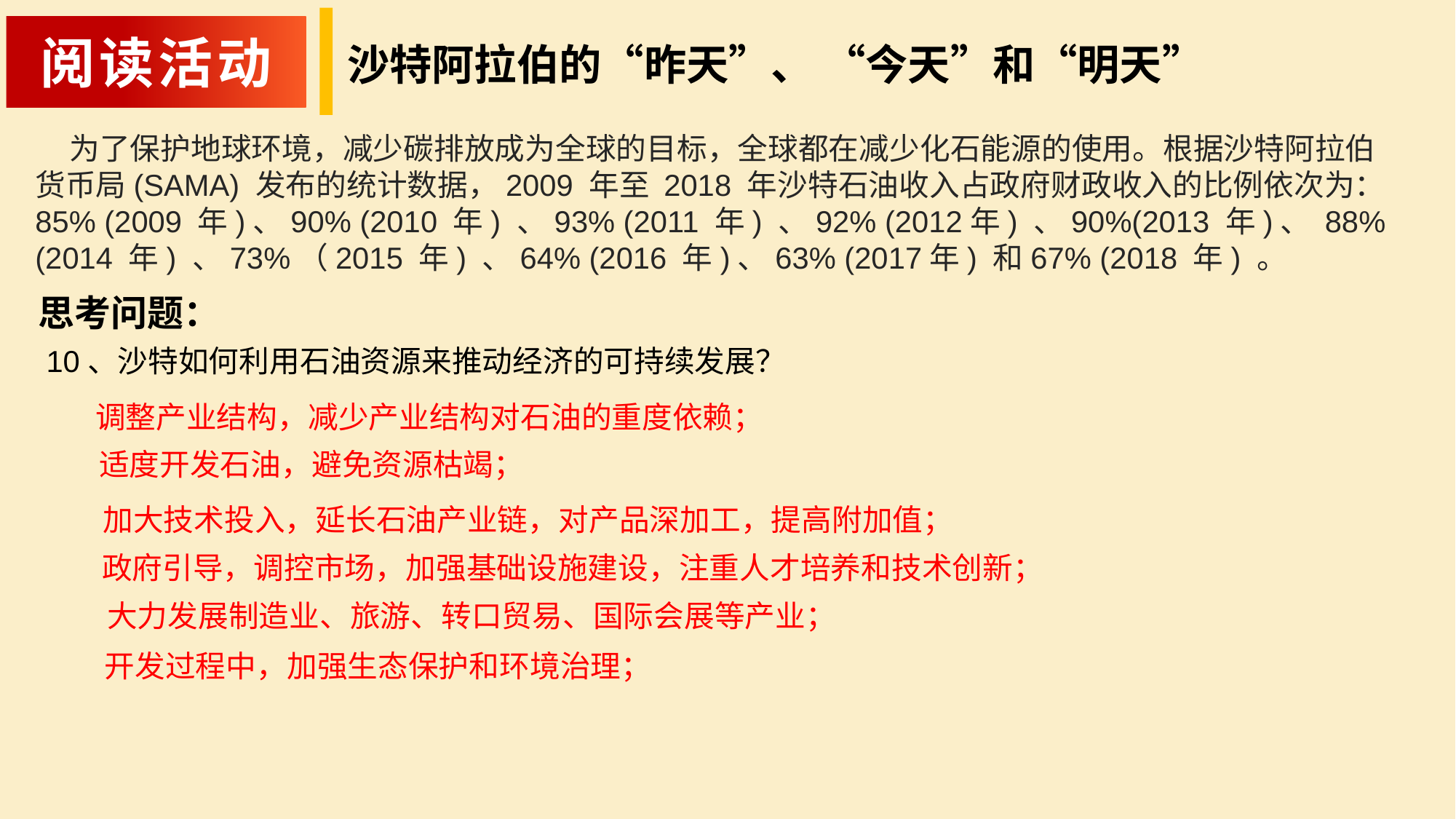

沙特阿拉伯的“昨天”、 “今天”和“明天”

阅读活动
    为了保护地球环境，减少碳排放成为全球的目标，全球都在减少化石能源的使用。根据沙特阿拉伯货币局(SAMA) 发布的统计数据，2009 年至 2018 年沙特石油收入占政府财政收入的比例依次为：85% (2009 年)、90% (2010 年) 、93% (2011 年) 、92% (2012年) 、90%(2013 年)、 88% (2014 年) 、73%（2015 年) 、64% (2016 年)、63% (2017年) 和67% (2018 年) 。
思考问题：
10、沙特如何利用石油资源来推动经济的可持续发展？
调整产业结构，减少产业结构对石油的重度依赖；
适度开发石油，避免资源枯竭；
加大技术投入，延长石油产业链，对产品深加工，提高附加值；
政府引导，调控市场，加强基础设施建设，注重人才培养和技术创新；
大力发展制造业、旅游、转口贸易、国际会展等产业；
开发过程中，加强生态保护和环境治理；